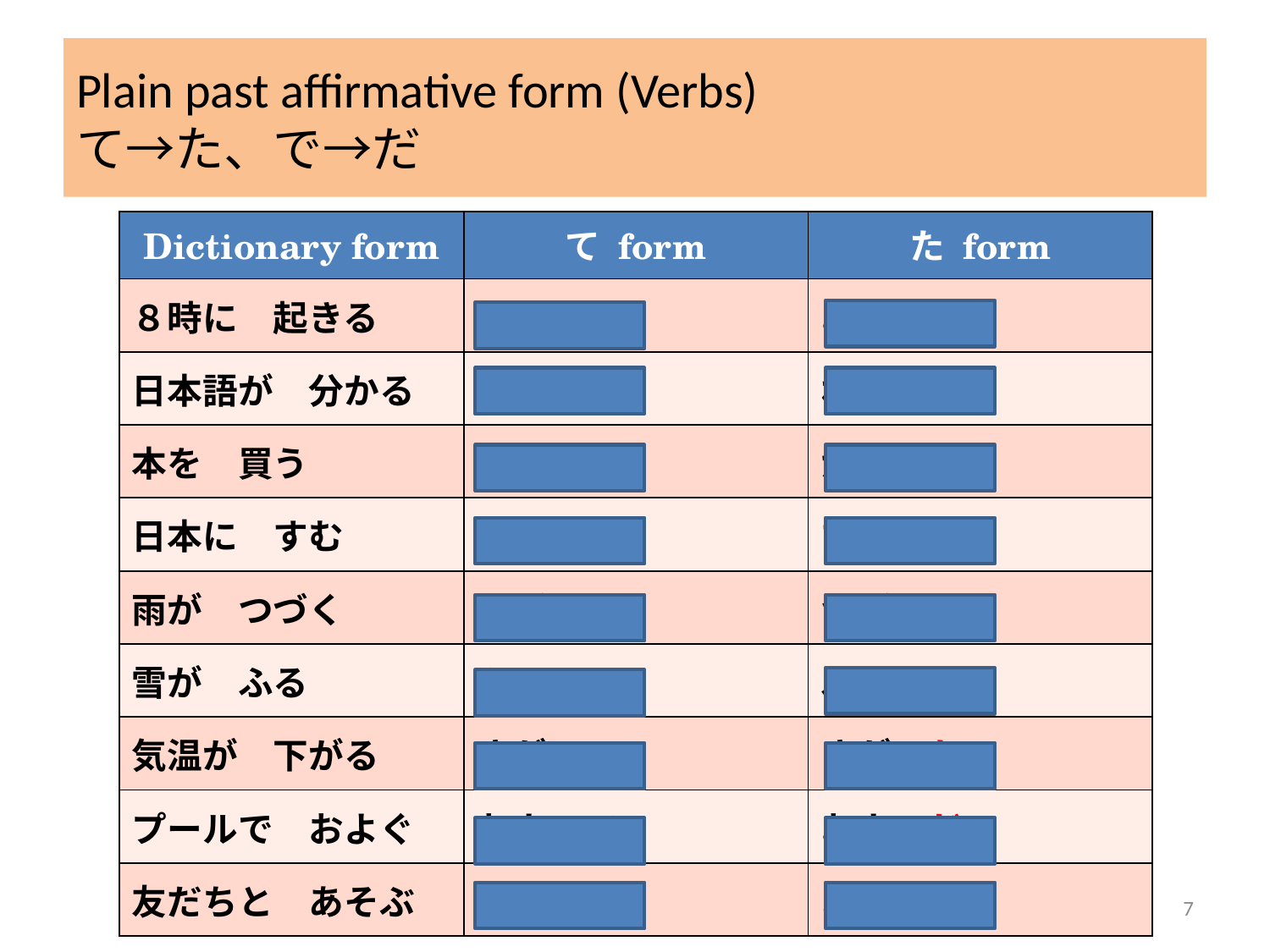

# Plain past affirmative form (Verbs) て→た、で→だ
| Dictionary form | て form | た form |
| --- | --- | --- |
| ８時に　起きる | おきて | おきた |
| 日本語が　分かる | わかって | わかった |
| 本を　買う | かって | かった |
| 日本に　すむ | すんで | すんだ |
| 雨が　つづく | つづいて | つづいた |
| 雪が　ふる | ふって | ふった |
| 気温が　下がる | さがって | さがった |
| プールで　およぐ | およいで | およいだ |
| 友だちと　あそぶ | あそんで | あそんだ |

7